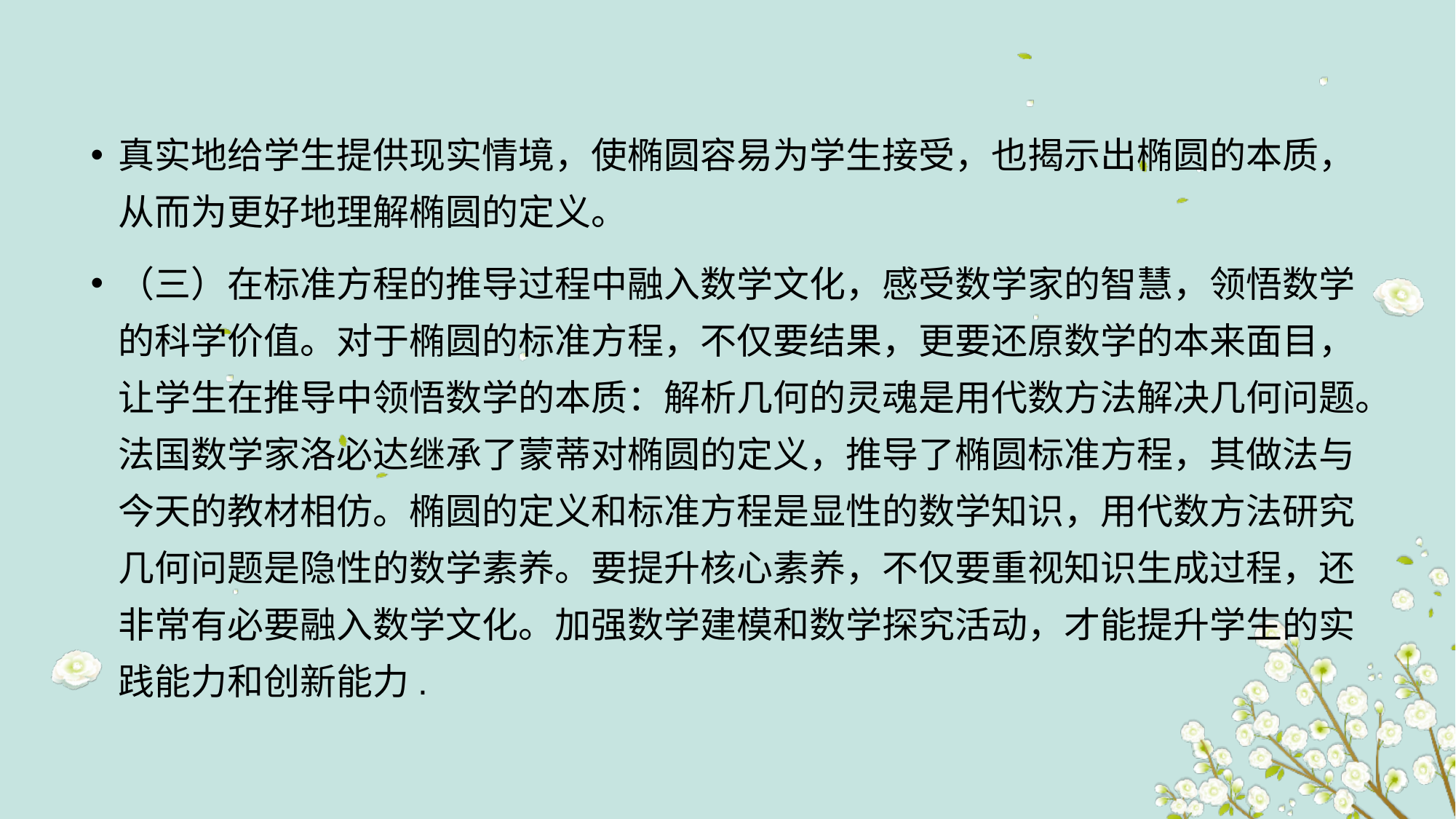

真实地给学生提供现实情境，使椭圆容易为学生接受，也揭示出椭圆的本质，从而为更好地理解椭圆的定义。
（三）在标准方程的推导过程中融入数学文化，感受数学家的智慧，领悟数学的科学价值。对于椭圆的标准方程，不仅要结果，更要还原数学的本来面目，让学生在推导中领悟数学的本质：解析几何的灵魂是用代数方法解决几何问题。法国数学家洛必达继承了蒙蒂对椭圆的定义，推导了椭圆标准方程，其做法与今天的教材相仿。椭圆的定义和标准方程是显性的数学知识，用代数方法研究几何问题是隐性的数学素养。要提升核心素养，不仅要重视知识生成过程，还非常有必要融入数学文化。加强数学建模和数学探究活动，才能提升学生的实践能力和创新能力.